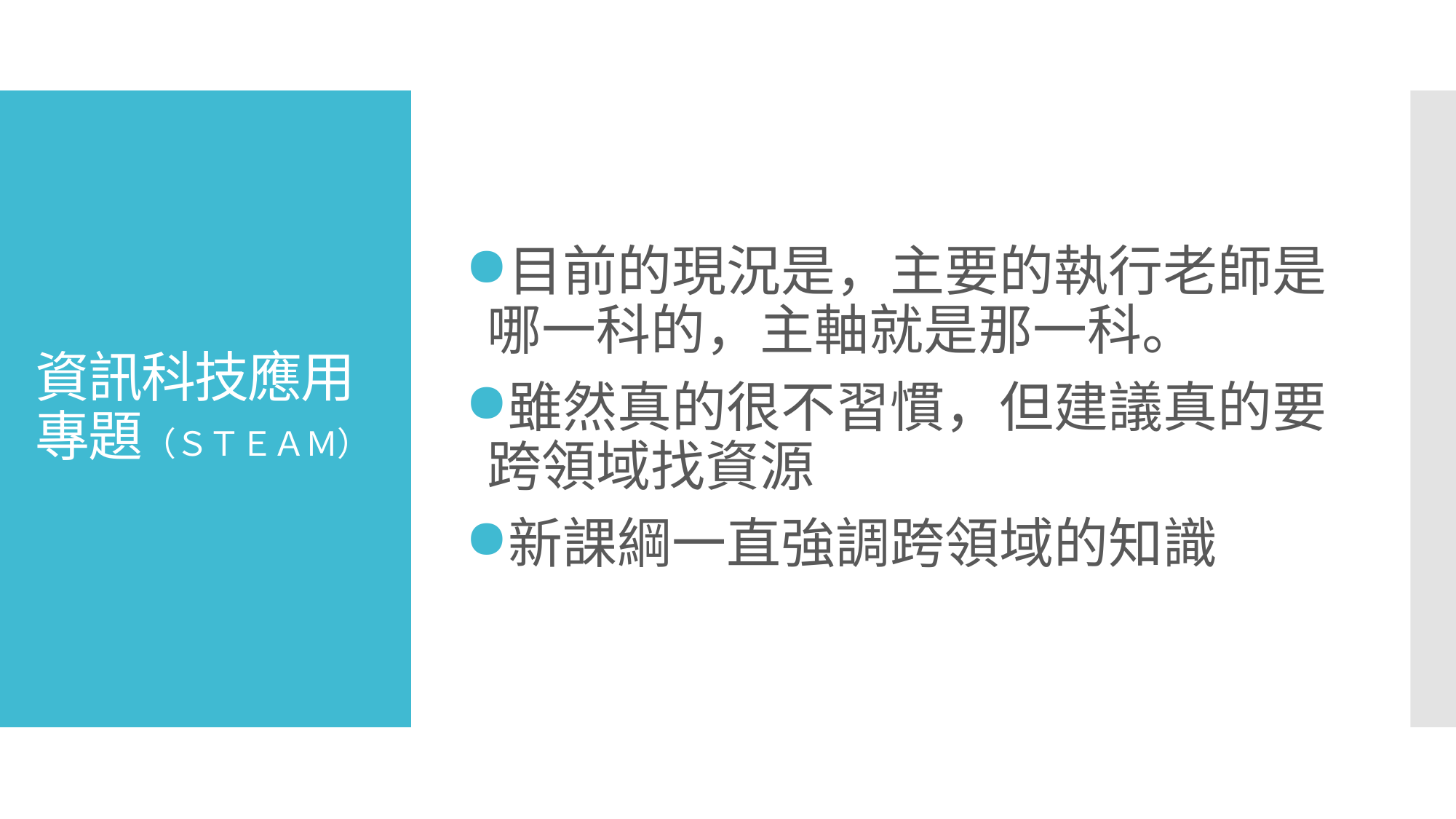

目前的現況是，主要的執行老師是哪一科的，主軸就是那一科。
雖然真的很不習慣，但建議真的要跨領域找資源
新課綱一直強調跨領域的知識
# 資訊科技應用專題（ＳＴＥＡＭ）